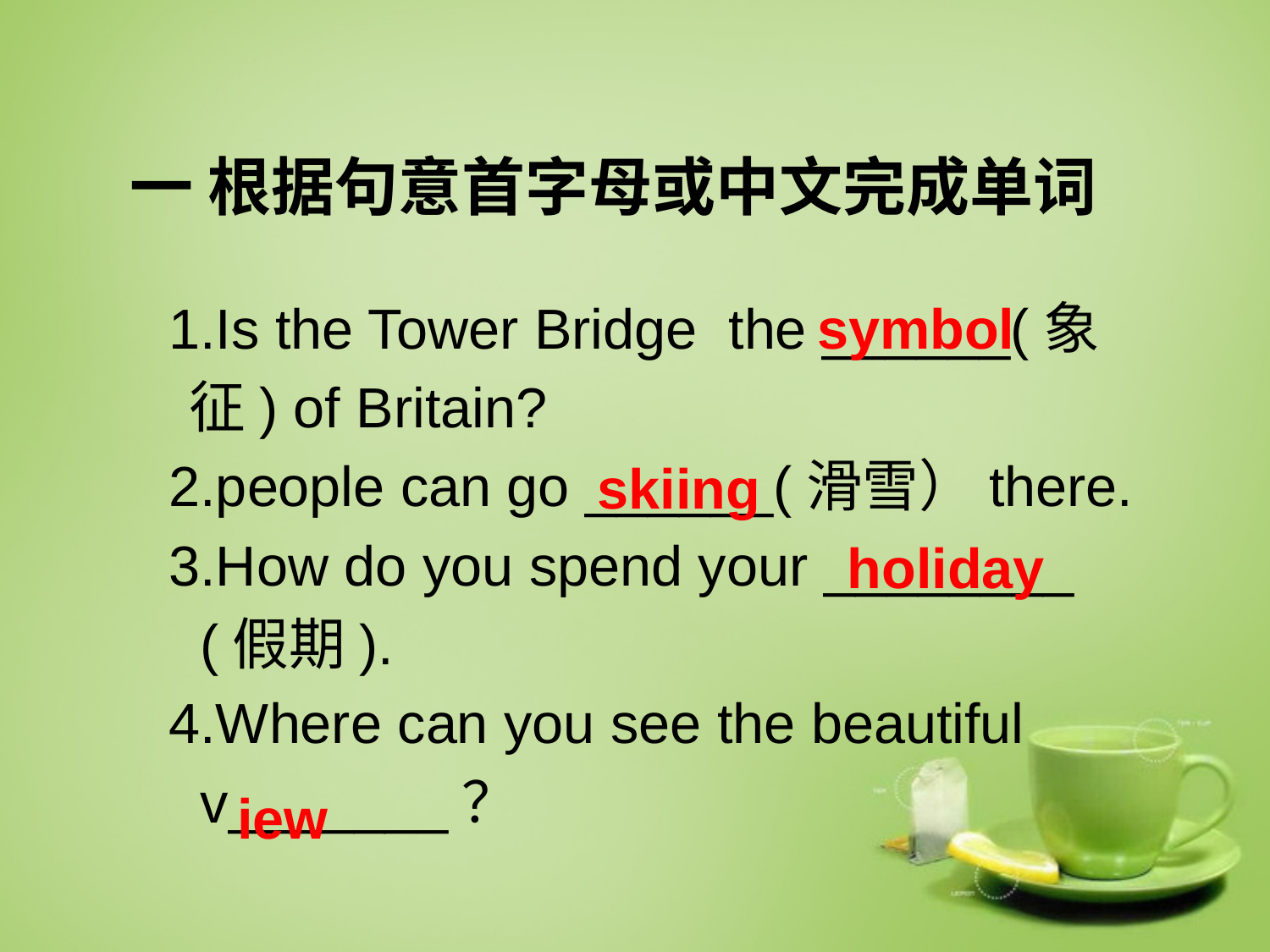

一 根据句意首字母或中文完成单词
  1.Is the Tower Bridge  the ______(象
   征) of Britain?
  2.people can go ______(滑雪）there.
  3.How do you spend your ________
    (假期).
  4.Where can you see the beautiful
    v_______？
symbol
skiing
holiday
iew